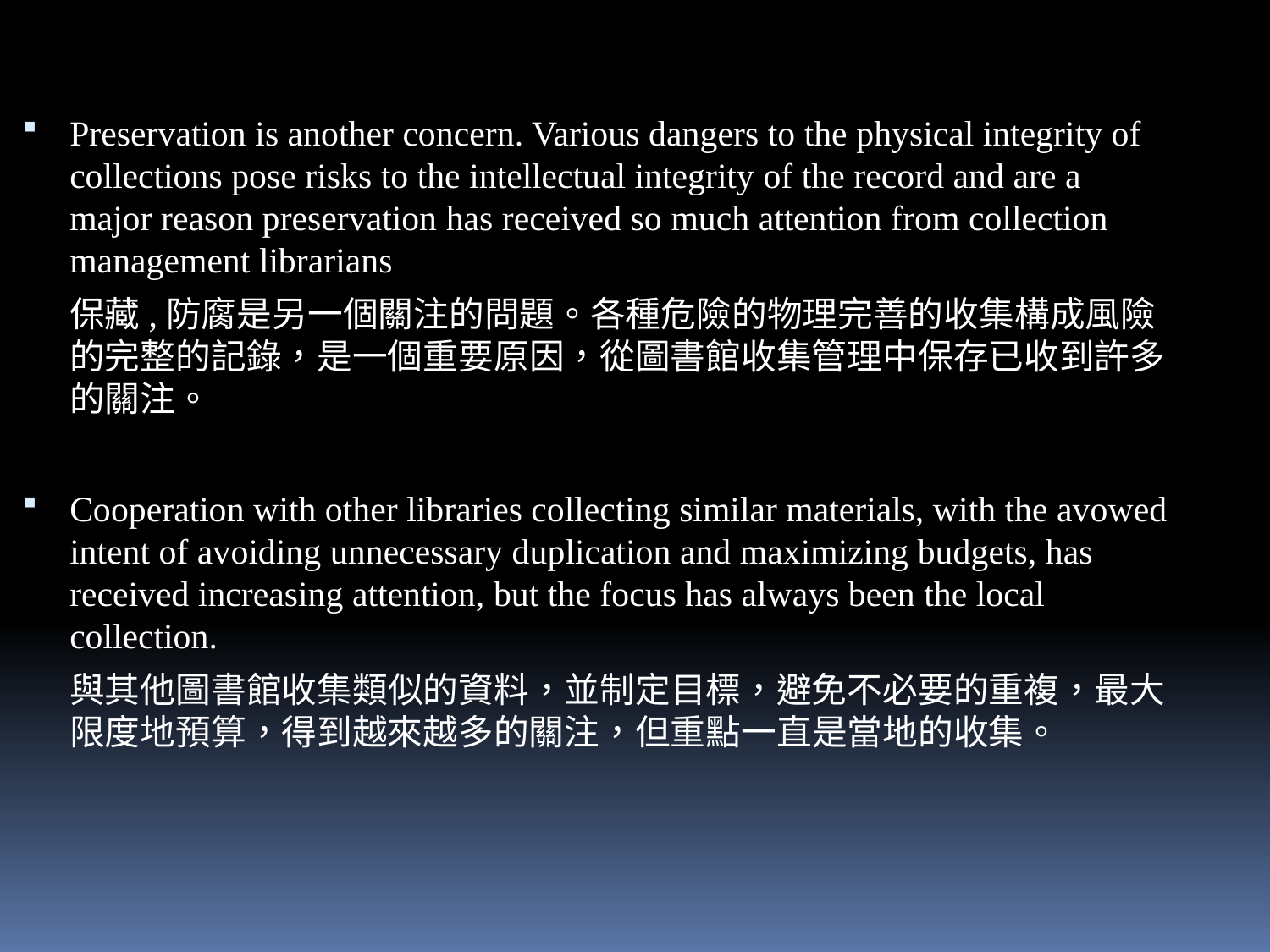

Preservation is another concern. Various dangers to the physical integrity of collections pose risks to the intellectual integrity of the record and are a major reason preservation has received so much attention from collection management librarians
     保藏,防腐是另一個關注的問題。各種危險的物理完善的收集構成風險的完整的記錄，是一個重要原因，從圖書館收集管理中保存已收到許多的關注。

Cooperation with other libraries collecting similar materials, with the avowed intent of avoiding unnecessary duplication and maximizing budgets, has received increasing attention, but the focus has always been the local collection.
     與其他圖書館收集類似的資料，並制定目標，避免不必要的重複，最大限度地預算，得到越來越多的關注，但重點一直是當地的收集。